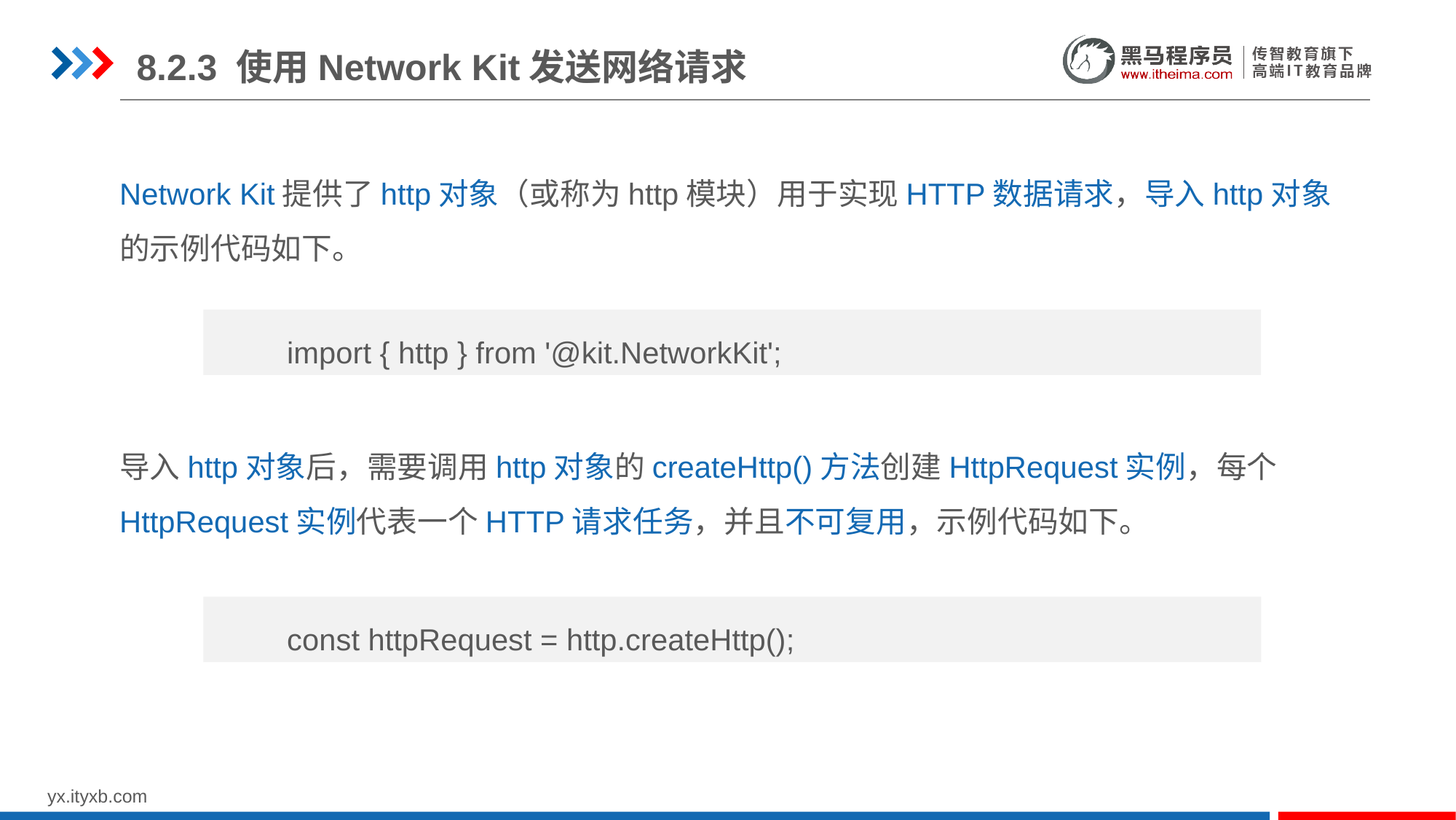

8.2.3 使用Network Kit发送网络请求
Network Kit提供了http对象（或称为http模块）用于实现HTTP数据请求，导入http对象的示例代码如下。

导入http对象后，需要调用http对象的createHttp()方法创建HttpRequest实例，每个HttpRequest实例代表一个HTTP请求任务，并且不可复用，示例代码如下。
import { http } from '@kit.NetworkKit';
const httpRequest = http.createHttp();